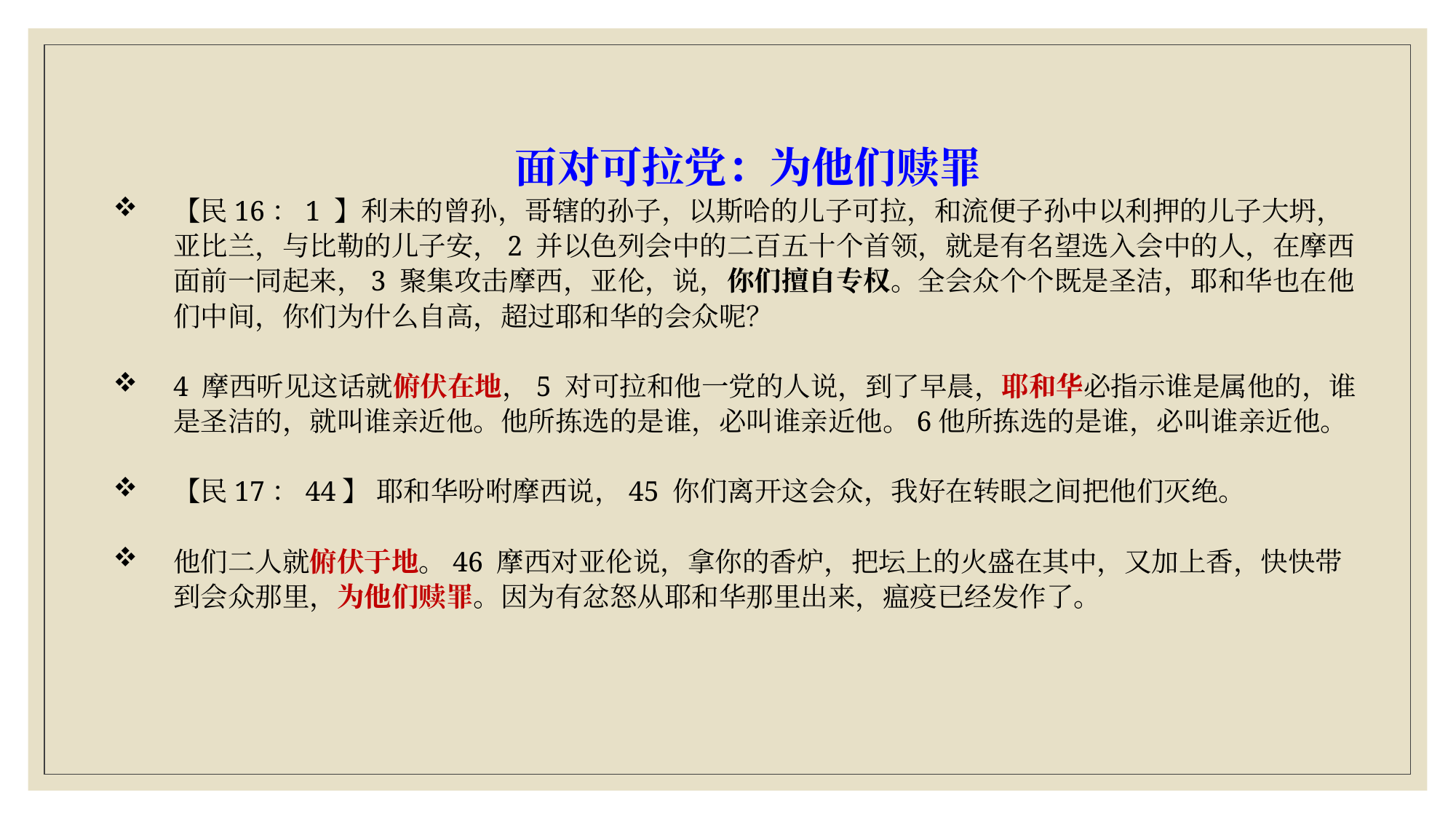

面对可拉党：为他们赎罪
【民16：1 】利未的曾孙，哥辖的孙子，以斯哈的儿子可拉，和流便子孙中以利押的儿子大坍，亚比兰，与比勒的儿子安，2 并以色列会中的二百五十个首领，就是有名望选入会中的人，在摩西面前一同起来，3 聚集攻击摩西，亚伦，说，你们擅自专权。全会众个个既是圣洁，耶和华也在他们中间，你们为什么自高，超过耶和华的会众呢？

4 摩西听见这话就俯伏在地，5 对可拉和他一党的人说，到了早晨，耶和华必指示谁是属他的，谁是圣洁的，就叫谁亲近他。他所拣选的是谁，必叫谁亲近他。6他所拣选的是谁，必叫谁亲近他。

【民17：44】 耶和华吩咐摩西说，45 你们离开这会众，我好在转眼之间把他们灭绝。

他们二人就俯伏于地。46 摩西对亚伦说，拿你的香炉，把坛上的火盛在其中，又加上香，快快带到会众那里，为他们赎罪。因为有忿怒从耶和华那里出来，瘟疫已经发作了。